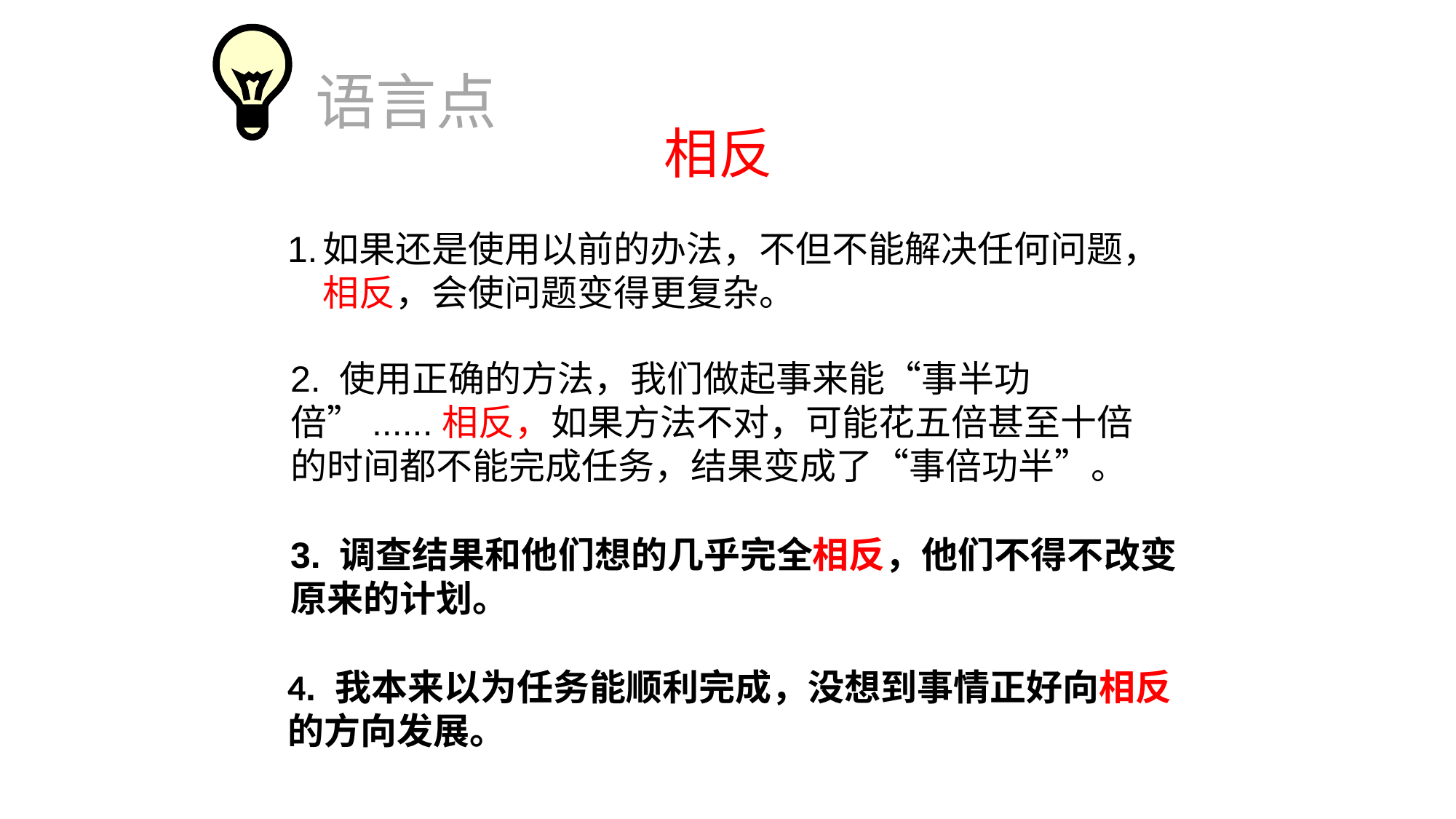

语言点
相反
如果还是使用以前的办法，不但不能解决任何问题，相反，会使问题变得更复杂。
2. 使用正确的方法，我们做起事来能“事半功倍”......相反，如果方法不对，可能花五倍甚至十倍的时间都不能完成任务，结果变成了“事倍功半”。
3. 调查结果和他们想的几乎完全相反，他们不得不改变原来的计划。
4. 我本来以为任务能顺利完成，没想到事情正好向相反的方向发展。